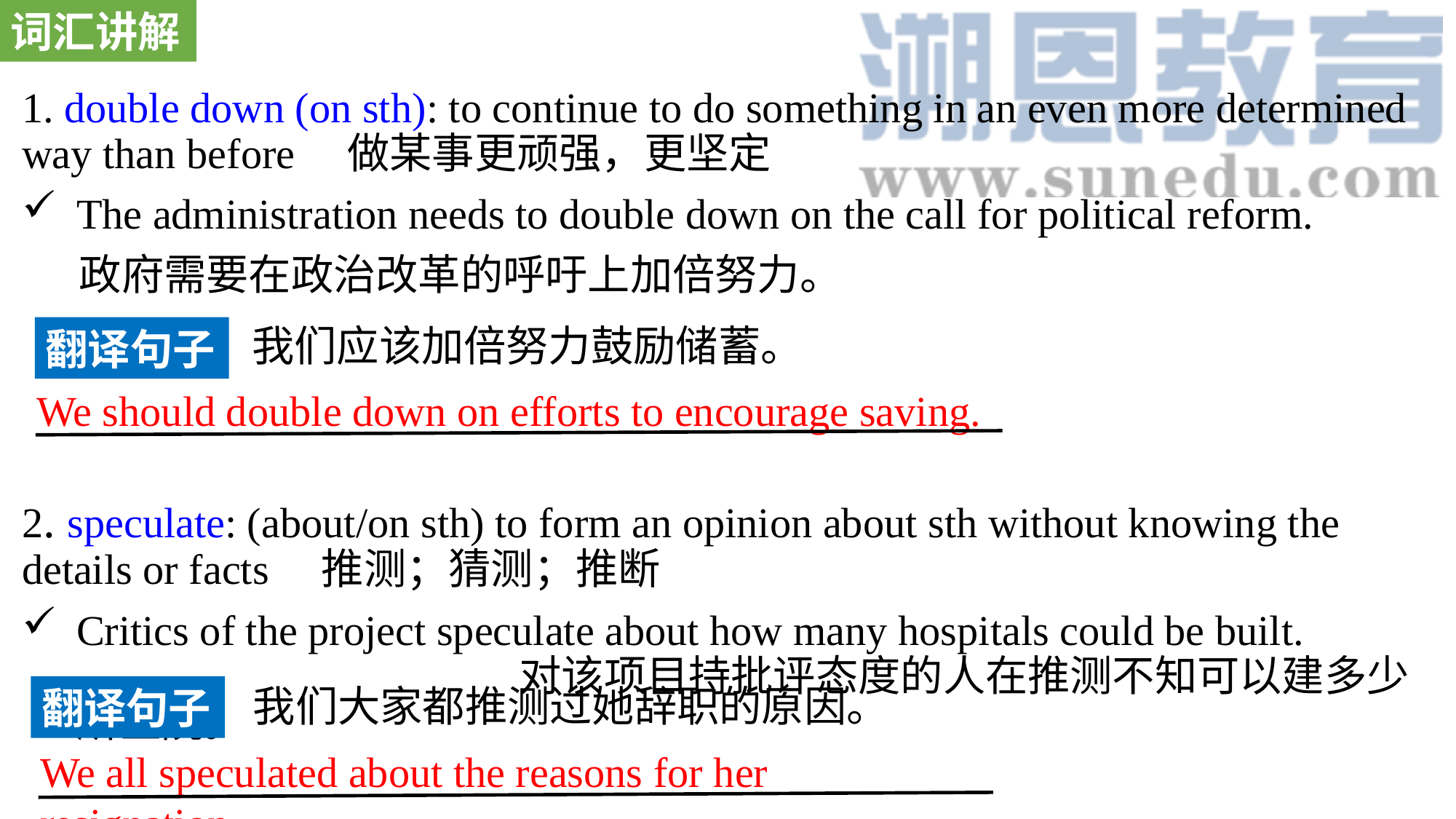

词汇讲解
1. double down (on sth): to continue to do something in an even more determined way than before    做某事更顽强，更坚定
The administration needs to double down on the call for political reform.
     政府需要在政治改革的呼吁上加倍努力。

2. speculate: (about/on sth) to form an opinion about sth without knowing the details or facts    推测；猜测；推断
Critics of the project speculate about how many hospitals could be built.                                                    对该项目持批评态度的人在推测不知可以建多少所医院。
我们应该加倍努力鼓励储蓄。
翻译句子
We should double down on efforts to encourage saving.
我们大家都推测过她辞职的原因。
翻译句子
We all speculated about the reasons for her resignation.